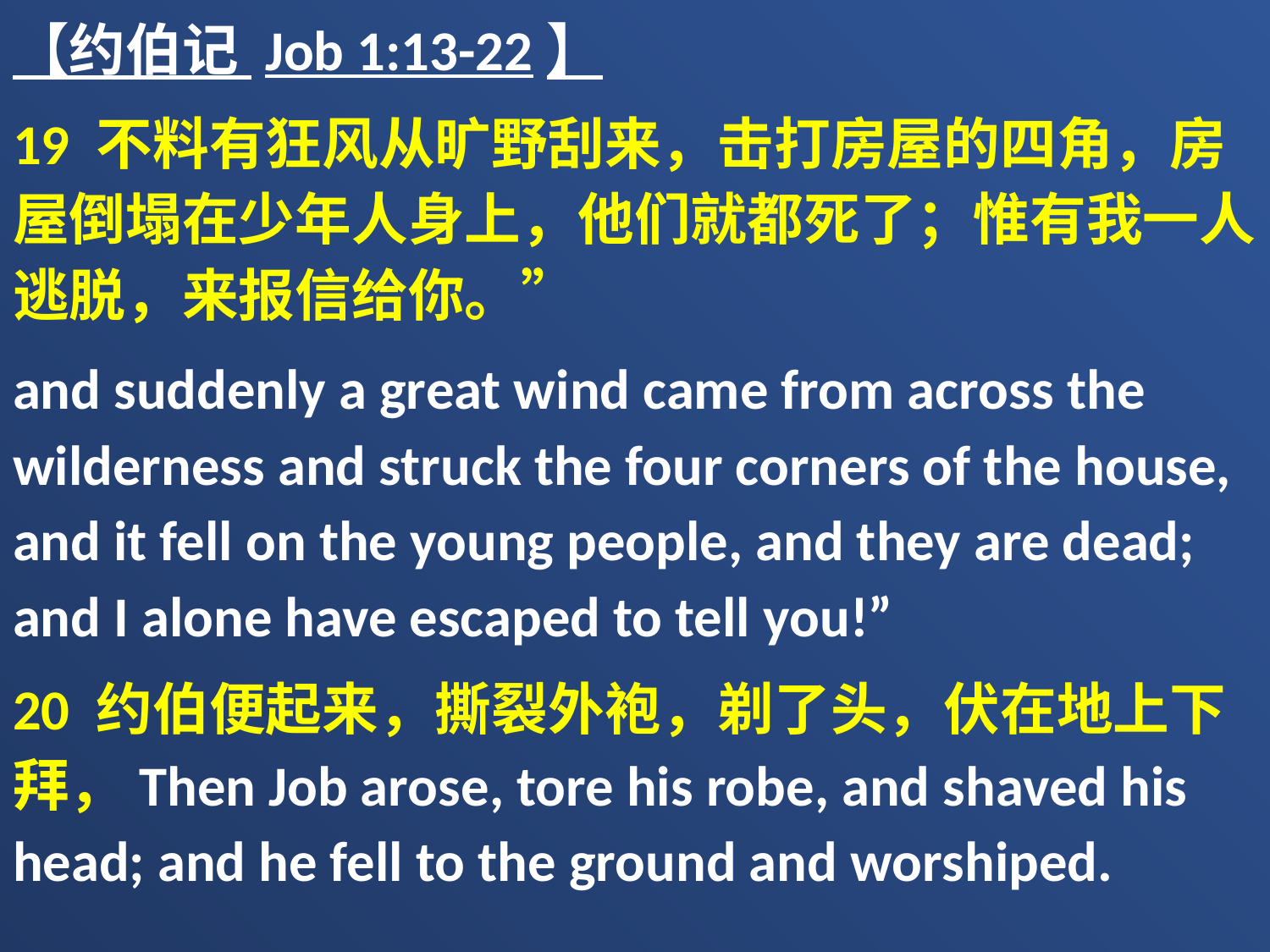

【约伯记 Job 1:13-22】
19 不料有狂风从旷野刮来，击打房屋的四角，房屋倒塌在少年人身上，他们就都死了；惟有我一人逃脱，来报信给你。”
and suddenly a great wind came from across the wilderness and struck the four corners of the house, and it fell on the young people, and they are dead; and I alone have escaped to tell you!”
20 约伯便起来，撕裂外袍，剃了头，伏在地上下拜，Then Job arose, tore his robe, and shaved his head; and he fell to the ground and worshiped.